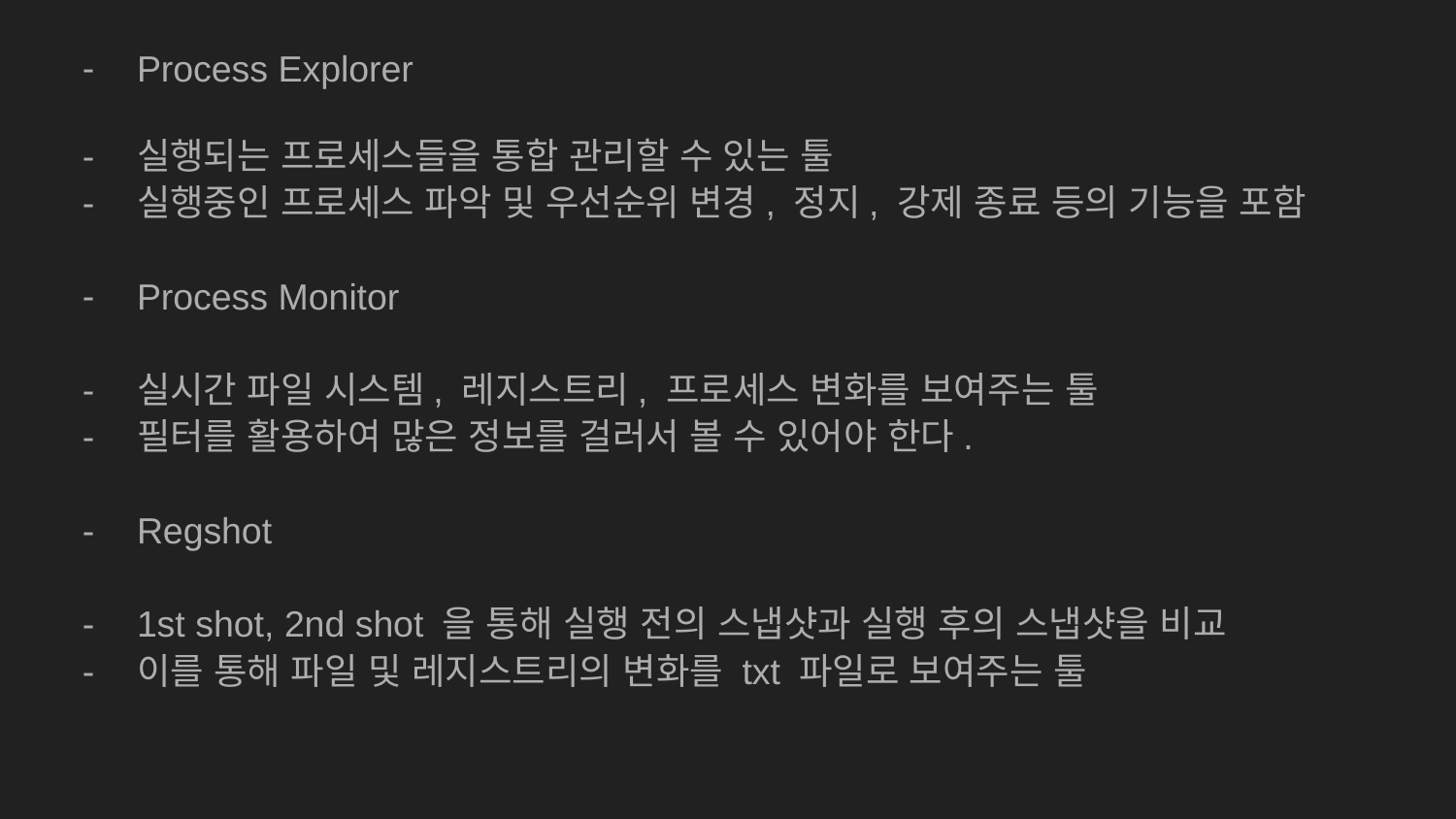

Process Explorer
실행되는 프로세스들을 통합 관리할 수 있는 툴
실행중인 프로세스 파악 및 우선순위 변경, 정지, 강제 종료 등의 기능을 포함
Process Monitor
실시간 파일 시스템, 레지스트리, 프로세스 변화를 보여주는 툴
필터를 활용하여 많은 정보를 걸러서 볼 수 있어야 한다.
Regshot
1st shot, 2nd shot 을 통해 실행 전의 스냅샷과 실행 후의 스냅샷을 비교
이를 통해 파일 및 레지스트리의 변화를 txt 파일로 보여주는 툴